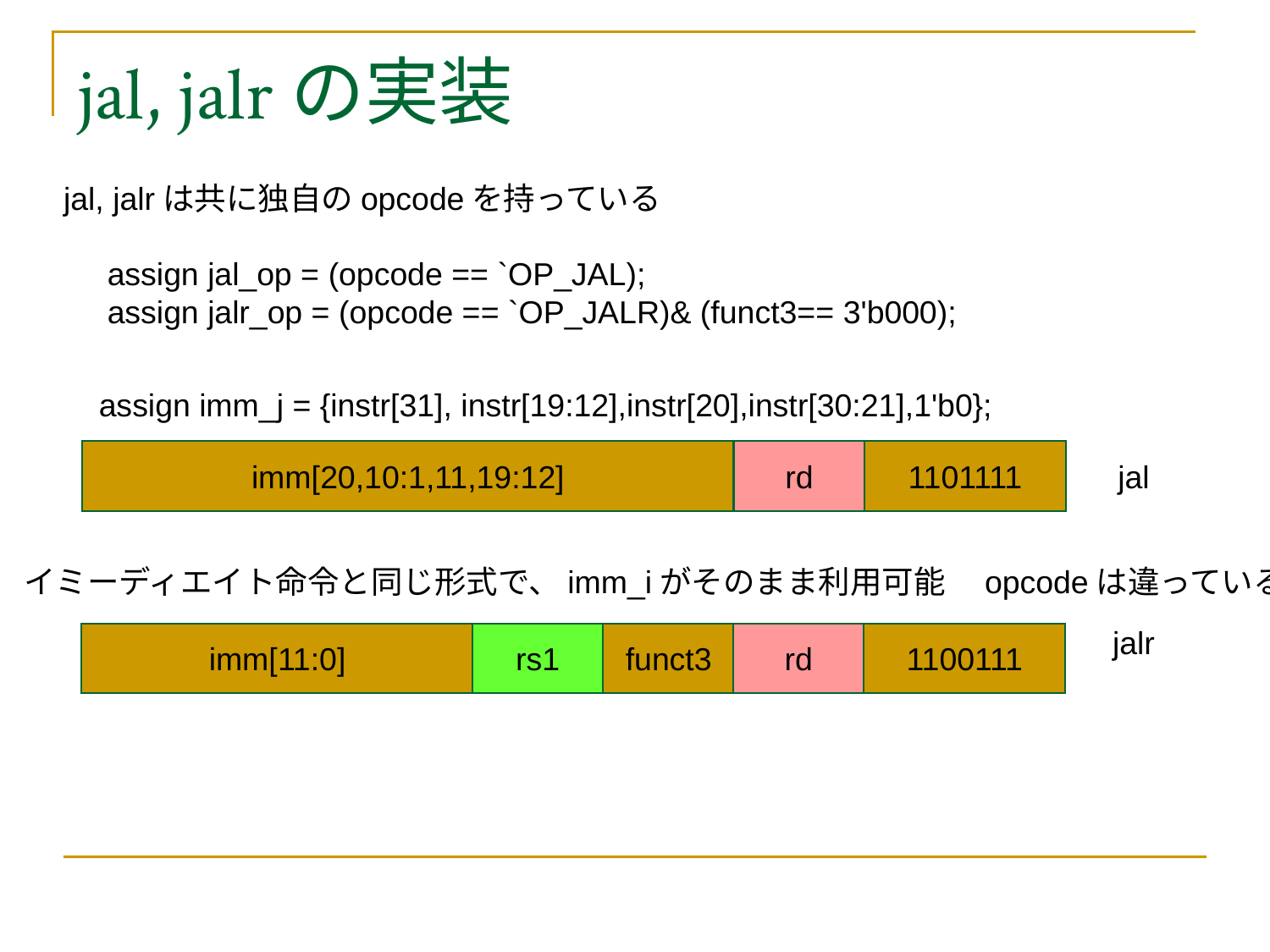

# jal, jalrの実装
jal, jalrは共に独自のopcodeを持っている
assign jal_op = (opcode == `OP_JAL);
assign jalr_op = (opcode == `OP_JALR)& (funct3== 3'b000);
assign imm_j = {instr[31], instr[19:12],instr[20],instr[30:21],1'b0};
imm[20,10:1,11,19:12]
rd
1101111
jal
イミーディエイト命令と同じ形式で、imm_iがそのまま利用可能　opcodeは違っている
jalr
imm[11:0]
rs1
funct3
rd
1100111